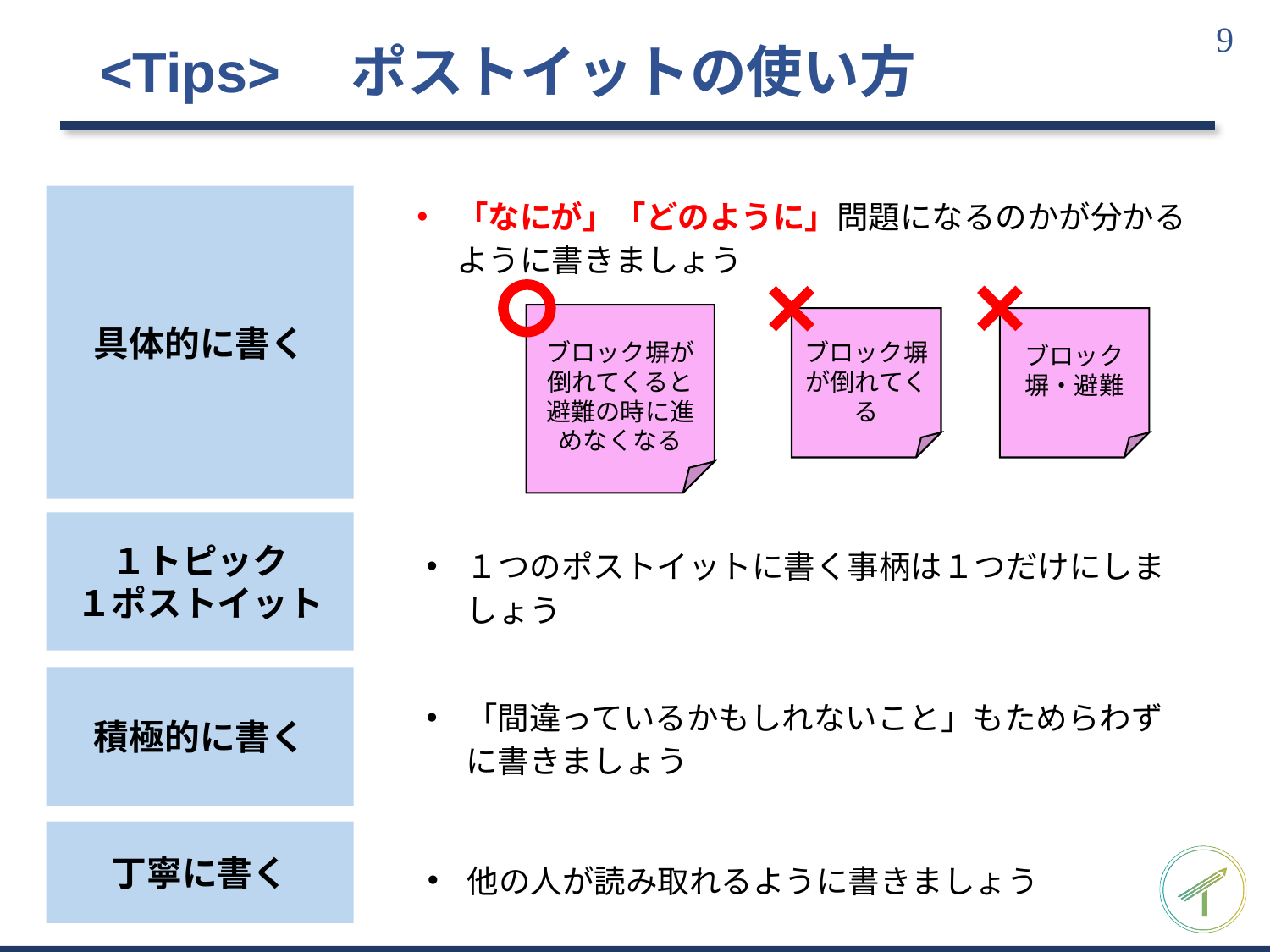

# <Tips>　ポストイットの使い方
「なにが」「どのように」問題になるのかが分かるように書きましょう
具体的に書く

ブロック塀が倒れてくると避難の時に進めなくなる
ブロック塀が倒れてくる
ブロック塀・避難
１トピック
１ポストイット
１つのポストイットに書く事柄は１つだけにしましょう
積極的に書く
「間違っているかもしれないこと」もためらわずに書きましょう
丁寧に書く
他の人が読み取れるように書きましょう